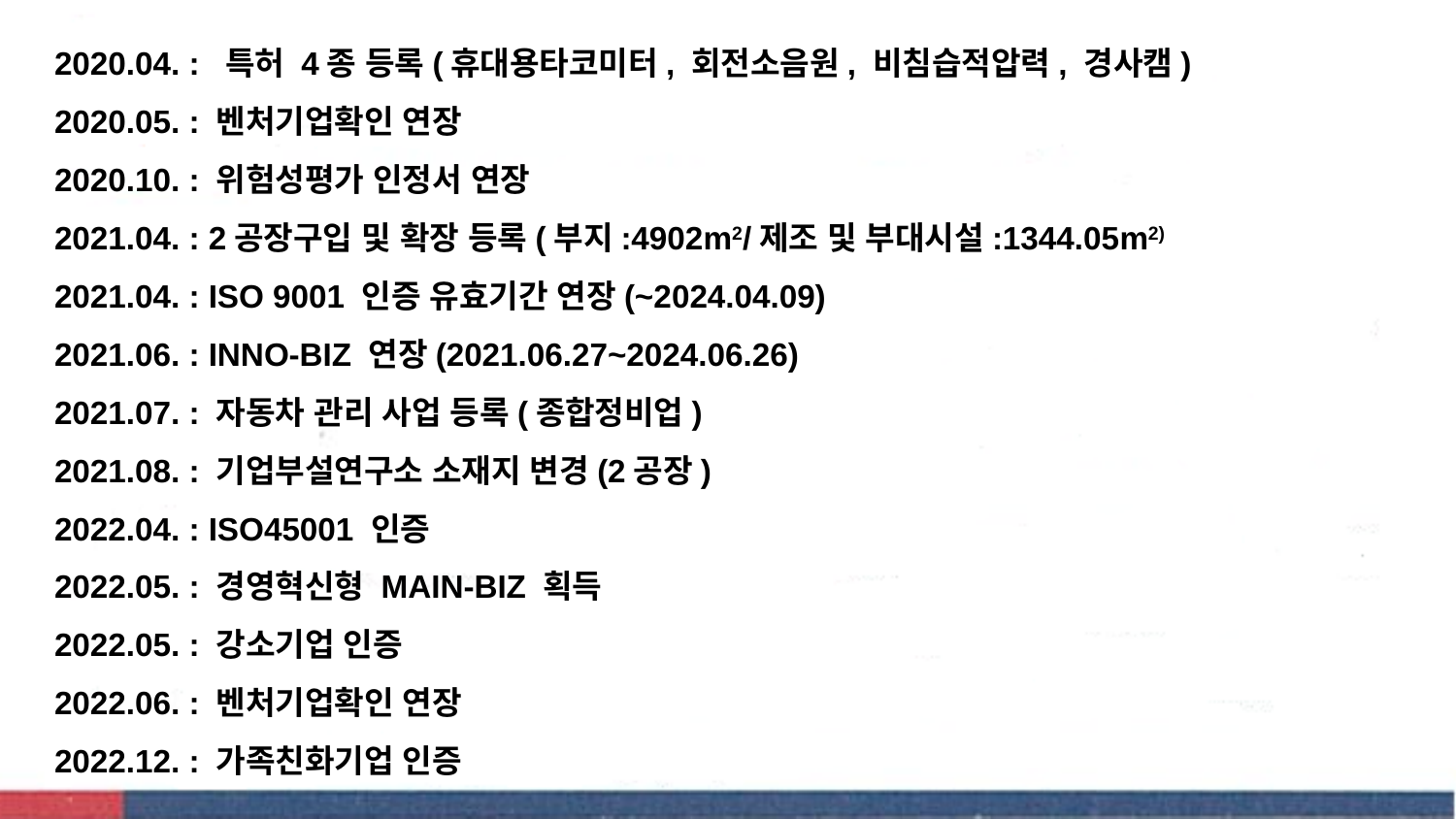

2020.04. :  특허 4종 등록(휴대용타코미터, 회전소음원, 비침습적압력, 경사캠)
2020.05. : 벤처기업확인 연장
2020.10. : 위험성평가 인정서 연장
2021.04. : 2공장구입 및 확장 등록(부지:4902m2/제조 및 부대시설:1344.05m2)
2021.04. : ISO 9001 인증 유효기간 연장(~2024.04.09)
2021.06. : INNO-BIZ 연장(2021.06.27~2024.06.26)
2021.07. : 자동차 관리 사업 등록(종합정비업)
2021.08. : 기업부설연구소 소재지 변경(2공장)
2022.04. : ISO45001 인증
2022.05. : 경영혁신형 MAIN-BIZ 획득
2022.05. : 강소기업 인증
2022.06. : 벤처기업확인 연장
2022.12. : 가족친화기업 인증